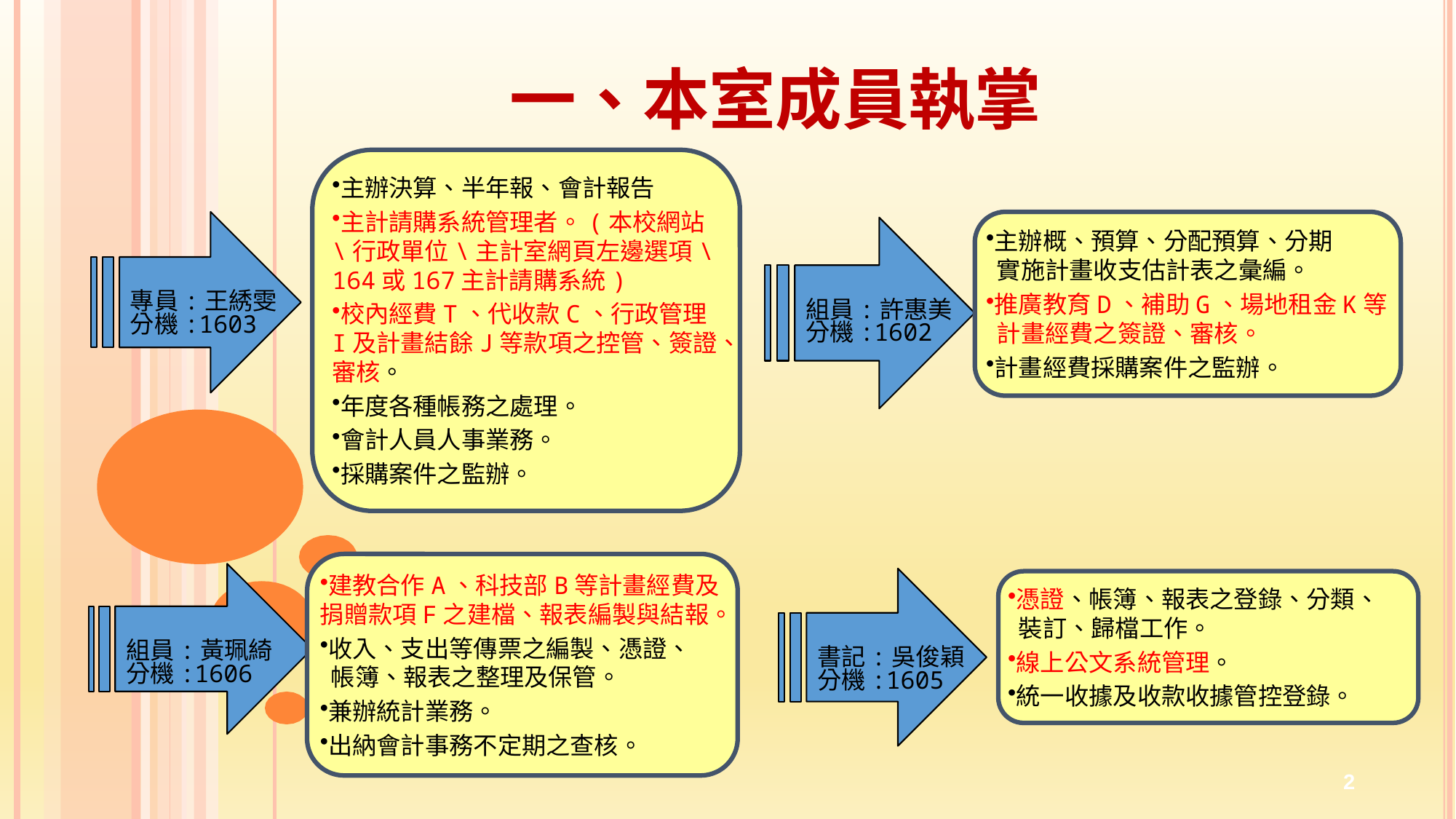

# 一、本室成員執掌
主辦決算、半年報、會計報告
主計請購系統管理者。(本校網站\行政單位\主計室網頁左邊選項\164或167主計請購系統)
校內經費T、代收款C、行政管理I及計畫結餘J等款項之控管、簽證、審核。
年度各種帳務之處理。
會計人員人事業務。
採購案件之監辦。
主辦概、預算、分配預算、分期
  實施計畫收支估計表之彙編。
推廣教育D、補助G、場地租金K等
  計畫經費之簽證、審核。
計畫經費採購案件之監辦。

專員:王綉雯
分機:1603

組員:許惠美
分機:1602
建教合作A、科技部B等計畫經費及捐贈款項F之建檔、報表編製與結報。
收入、支出等傳票之編製、憑證、
  帳簿、報表之整理及保管。
兼辦統計業務。
出納會計事務不定期之查核。

組員:黃珮綺
分機:1606

書記:吳俊穎
分機:1605
憑證、帳簿、報表之登錄、分類、
  裝訂、歸檔工作。
線上公文系統管理。
統一收據及收款收據管控登錄。
3
2